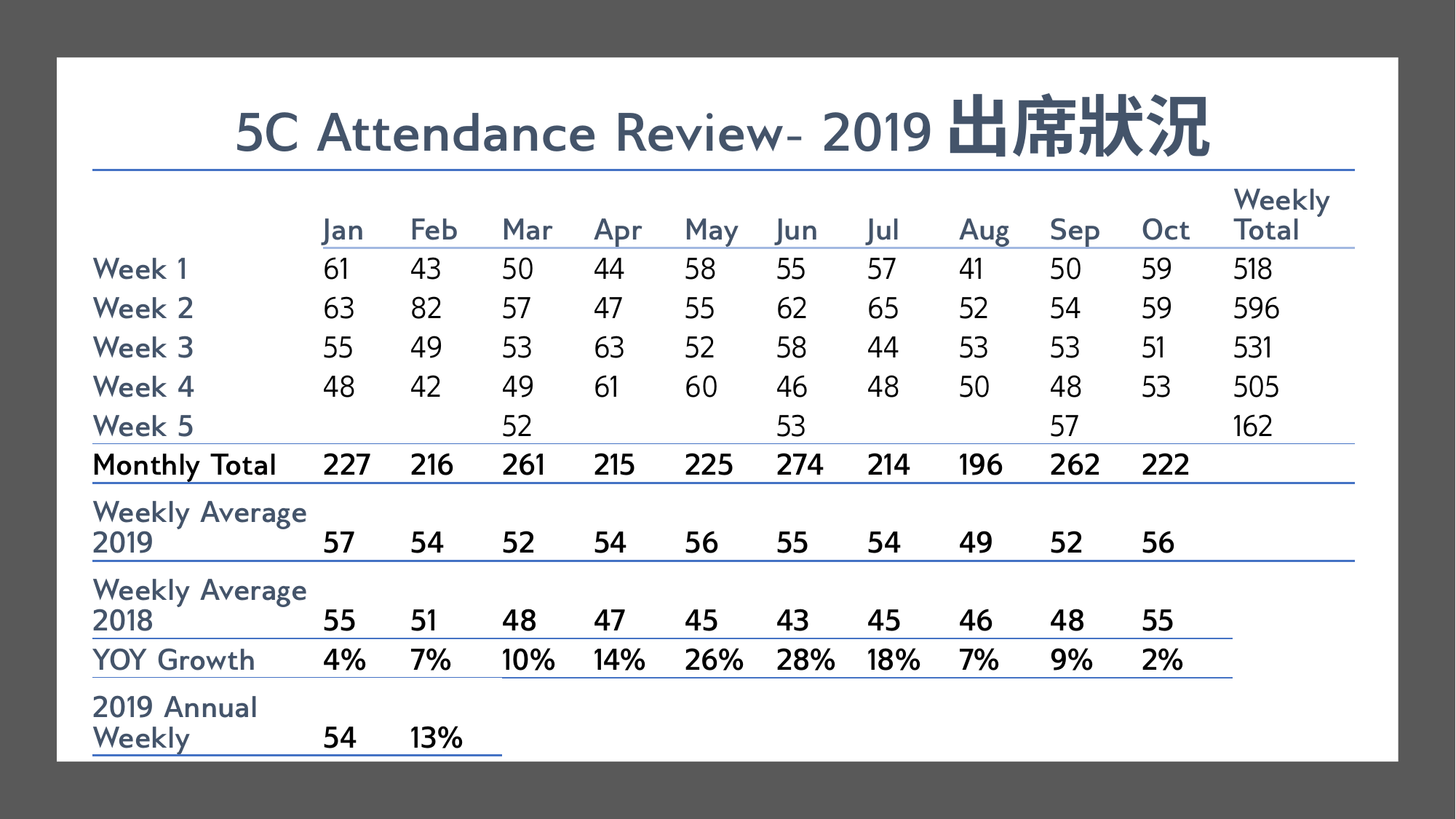

| 5C Attendance Review- 2019出席狀況 |  |  |  |  |  |  |  |  |  |  |  |
| --- | --- | --- | --- | --- | --- | --- | --- | --- | --- | --- | --- |
|  | Jan | Feb | Mar | Apr | May | Jun | Jul | Aug | Sep | Oct | Weekly Total |
| Week 1 | 61 | 43 | 50 | 44 | 58 | 55 | 57 | 41 | 50 | 59 | 518 |
| Week 2 | 63 | 82 | 57 | 47 | 55 | 62 | 65 | 52 | 54 | 59 | 596 |
| Week 3 | 55 | 49 | 53 | 63 | 52 | 58 | 44 | 53 | 53 | 51 | 531 |
| Week 4 | 48 | 42 | 49 | 61 | 60 | 46 | 48 | 50 | 48 | 53 | 505 |
| Week 5 |  |  | 52 |  |  | 53 |  |  | 57 |  | 162 |
| Monthly Total | 227 | 216 | 261 | 215 | 225 | 274 | 214 | 196 | 262 | 222 |  |
| Weekly Average 2019 | 57 | 54 | 52 | 54 | 56 | 55 | 54 | 49 | 52 | 56 |  |
| Weekly Average 2018 | 55 | 51 | 48 | 47 | 45 | 43 | 45 | 46 | 48 | 55 |  |
| YOY Growth | 4% | 7% | 10% | 14% | 26% | 28% | 18% | 7% | 9% | 2% |  |
| 2019 Annual Weekly | 54 | 13% |  |  |  |  |  |  |  |  |  |